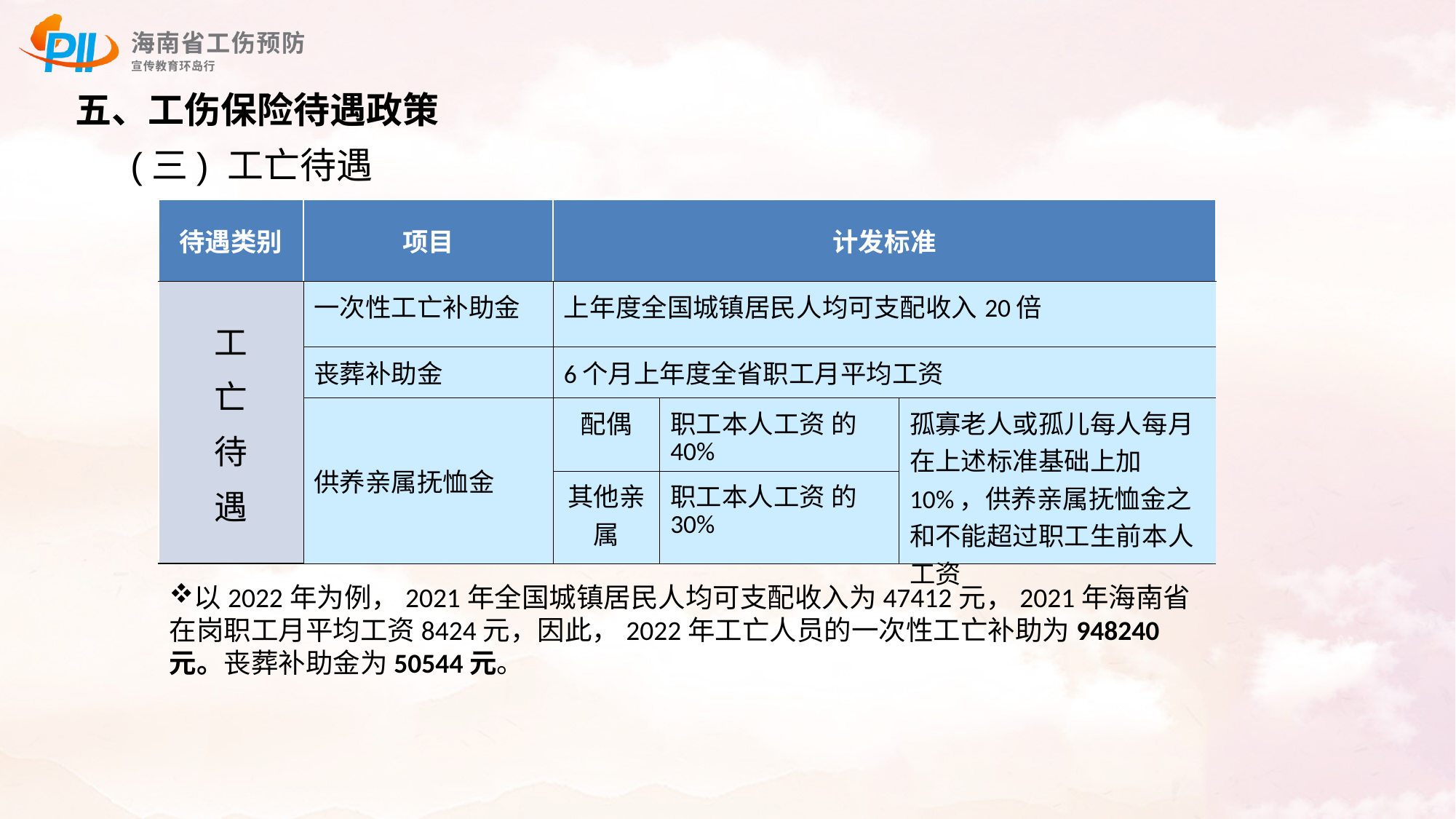

五、工伤保险待遇政策
(三) 工亡待遇
| 待遇类别 | 项目 | 计发标准 |  |  |
| --- | --- | --- | --- | --- |
| 工 亡 待 遇 | 一次性工亡补助金 | 上年度全国城镇居民人均可支配收入20倍 |  |  |
|  | 丧葬补助金 | 6个月上年度全省职工月平均工资 |  |  |
|  | 供养亲属抚恤金 | 配偶 | 职工本人工资 的40% | 孤寡老人或孤儿每人每月在上述标准基础上加10%，供养亲属抚恤金之和不能超过职工生前本人工资 |
|  |  | 其他亲属 | 职工本人工资 的30% |  |
以2022年为例，2021年全国城镇居民人均可支配收入为47412元，2021年海南省在岗职工月平均工资8424元，因此，2022年工亡人员的一次性工亡补助为948240元。丧葬补助金为50544元。